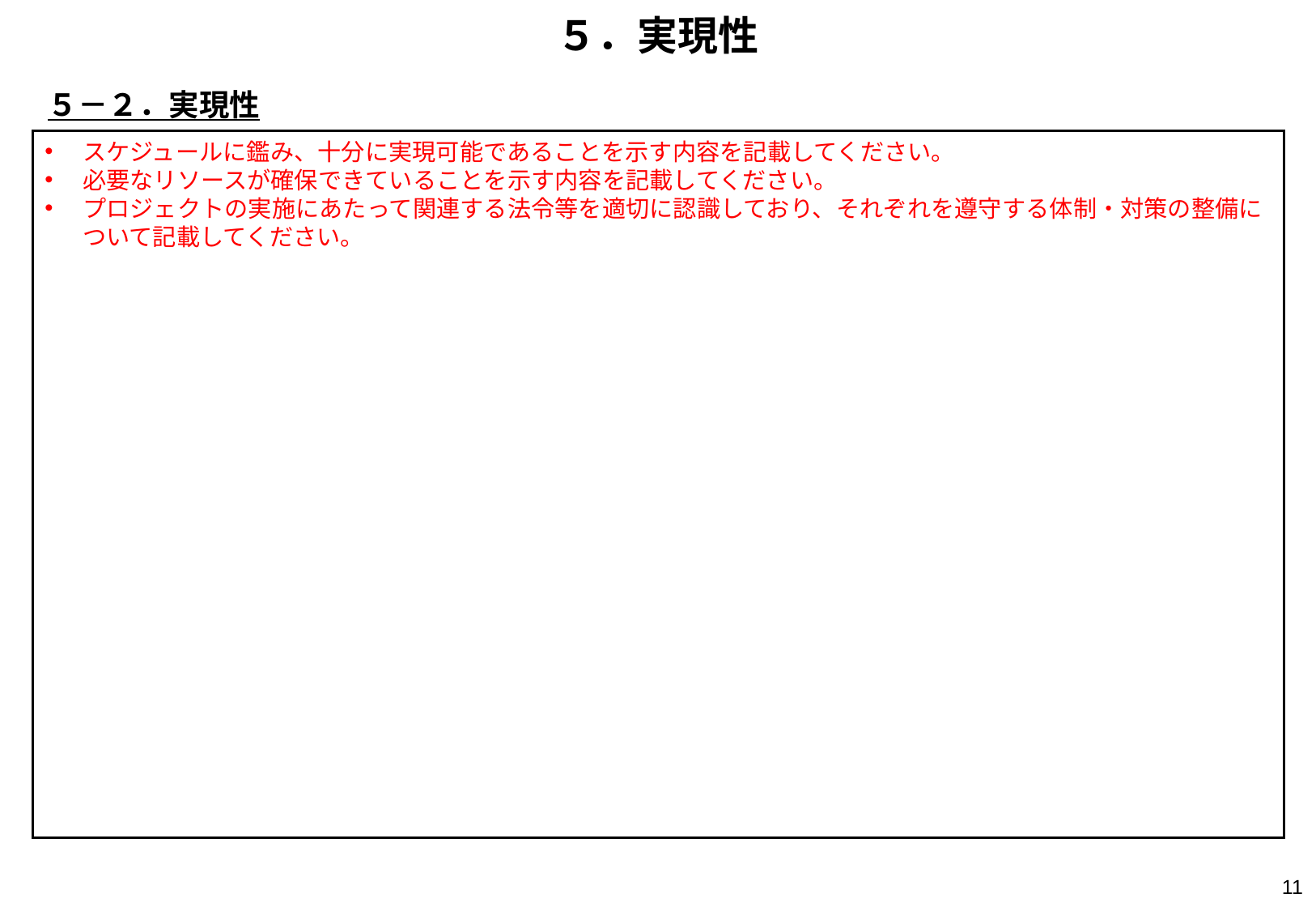

# ５．実現性
５－２．実現性
スケジュールに鑑み、十分に実現可能であることを示す内容を記載してください。
必要なリソースが確保できていることを示す内容を記載してください。
プロジェクトの実施にあたって関連する法令等を適切に認識しており、それぞれを遵守する体制・対策の整備について記載してください。

11